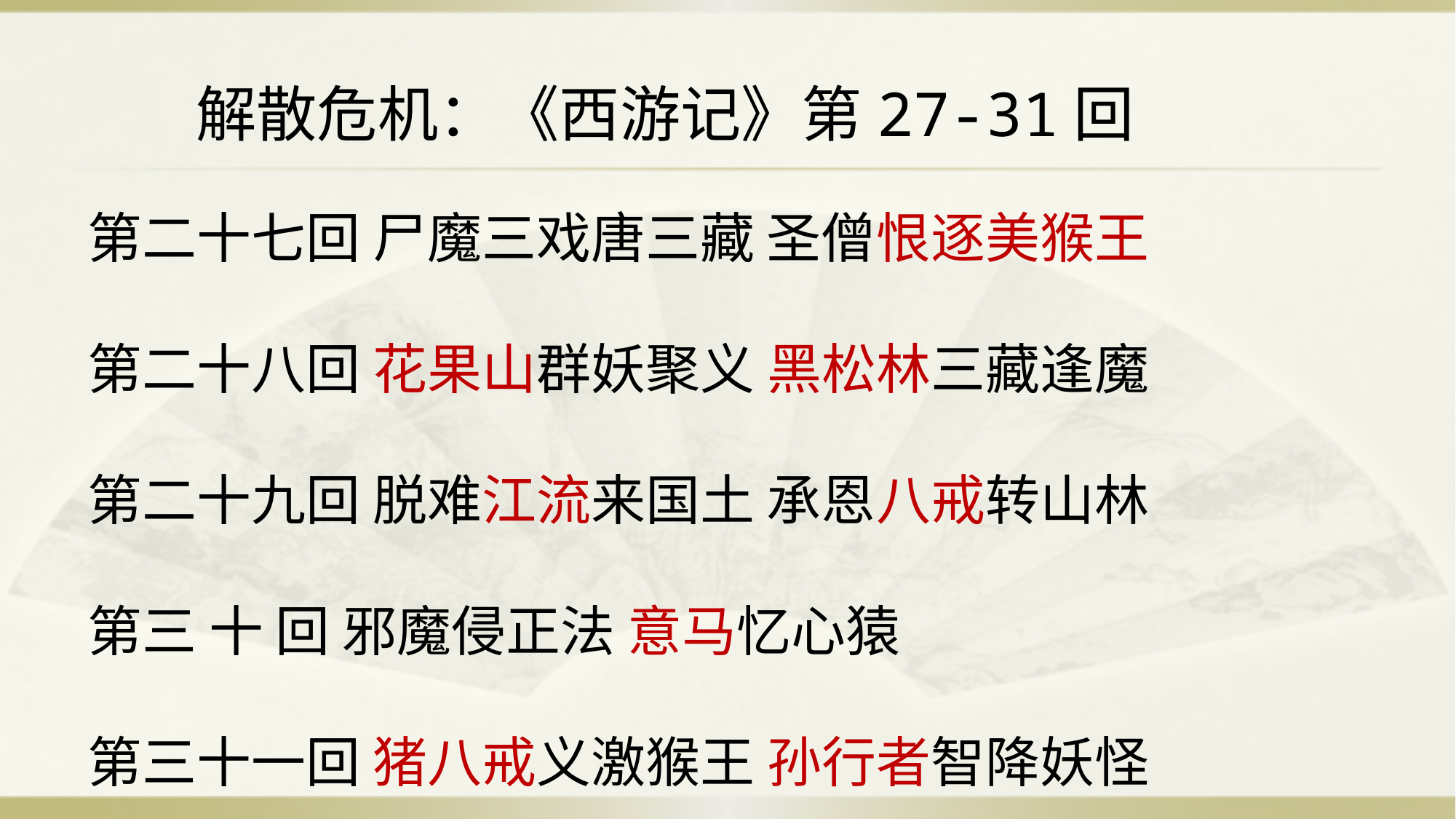

# 解散危机：《西游记》第27-31回
第二十七回 尸魔三戏唐三藏 圣僧恨逐美猴王
第二十八回 花果山群妖聚义 黑松林三藏逢魔
第二十九回 脱难江流来国土 承恩八戒转山林
第三 十 回 邪魔侵正法 意马忆心猿
第三十一回 猪八戒义激猴王 孙行者智降妖怪